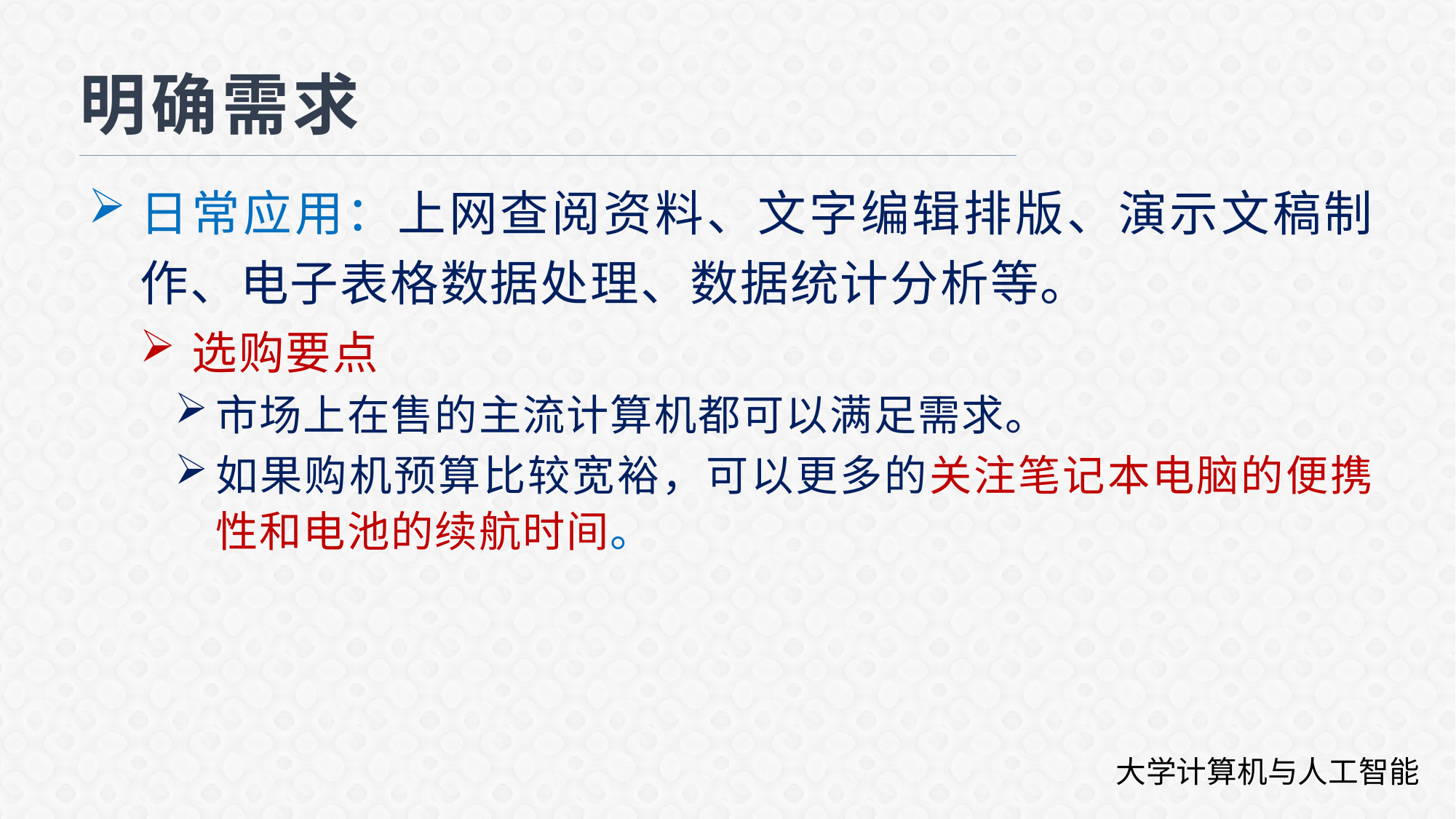

# 明确需求
日常应用：上网查阅资料、文字编辑排版、演示文稿制作、电子表格数据处理、数据统计分析等。
选购要点
市场上在售的主流计算机都可以满足需求。
如果购机预算比较宽裕，可以更多的关注笔记本电脑的便携性和电池的续航时间。